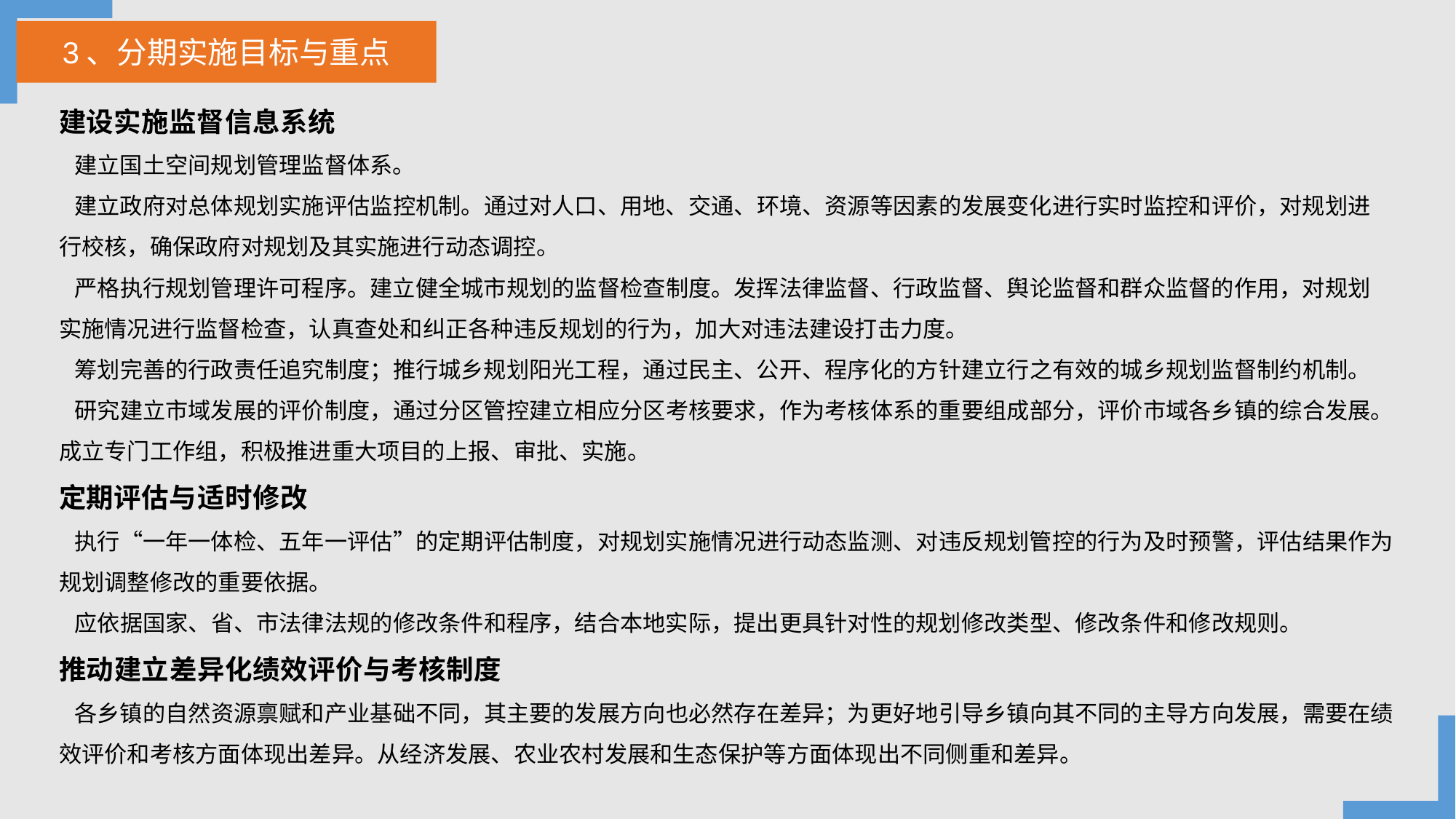

3、分期实施目标与重点
建设实施监督信息系统
  建立国土空间规划管理监督体系。
  建立政府对总体规划实施评估监控机制。通过对人口、用地、交通、环境、资源等因素的发展变化进行实时监控和评价，对规划进
行校核，确保政府对规划及其实施进行动态调控。
  严格执行规划管理许可程序。建立健全城市规划的监督检查制度。发挥法律监督、行政监督、舆论监督和群众监督的作用，对规划
实施情况进行监督检查，认真查处和纠正各种违反规划的行为，加大对违法建设打击力度。
  筹划完善的行政责任追究制度；推行城乡规划阳光工程，通过民主、公开、程序化的方针建立行之有效的城乡规划监督制约机制。
  研究建立市域发展的评价制度，通过分区管控建立相应分区考核要求，作为考核体系的重要组成部分，评价市域各乡镇的综合发展。
成立专门工作组，积极推进重大项目的上报、审批、实施。
定期评估与适时修改
  执行“一年一体检、五年一评估”的定期评估制度，对规划实施情况进行动态监测、对违反规划管控的行为及时预警，评估结果作为规划调整修改的重要依据。
  应依据国家、省、市法律法规的修改条件和程序，结合本地实际，提出更具针对性的规划修改类型、修改条件和修改规则。
推动建立差异化绩效评价与考核制度
  各乡镇的自然资源禀赋和产业基础不同，其主要的发展方向也必然存在差异；为更好地引导乡镇向其不同的主导方向发展，需要在绩效评价和考核方面体现出差异。从经济发展、农业农村发展和生态保护等方面体现出不同侧重和差异。